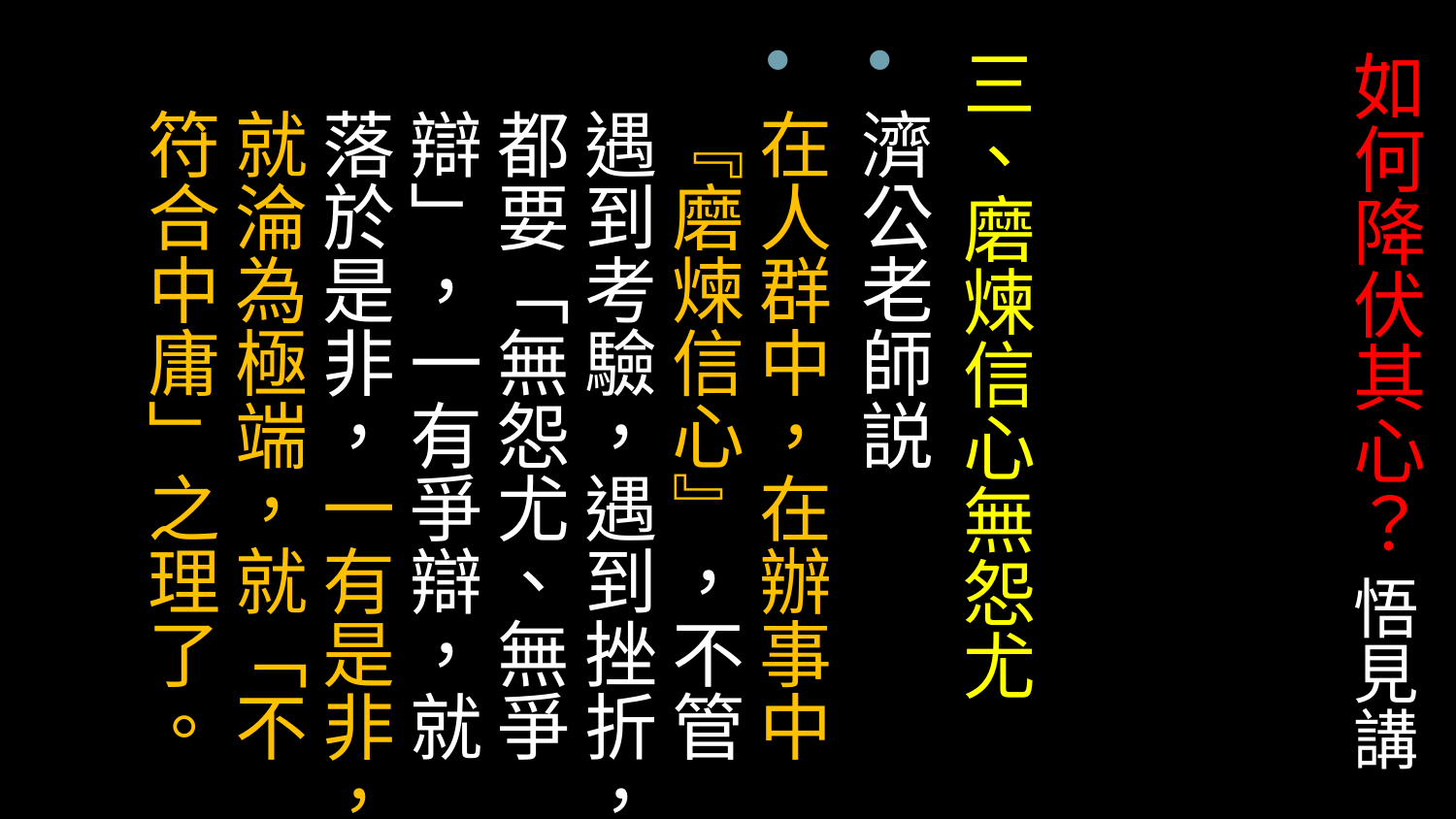

三、磨煉信心無怨尤
濟公老師説
在人群中，在辦事中『磨煉信心』，不管遇到考驗，遇到挫折，都要「無怨尤、無爭辯」，一有爭辯，就落於是非，一有是非，就淪為極端，就「不符合中庸」之理了。

# 如何降伏其心？ 悟見講